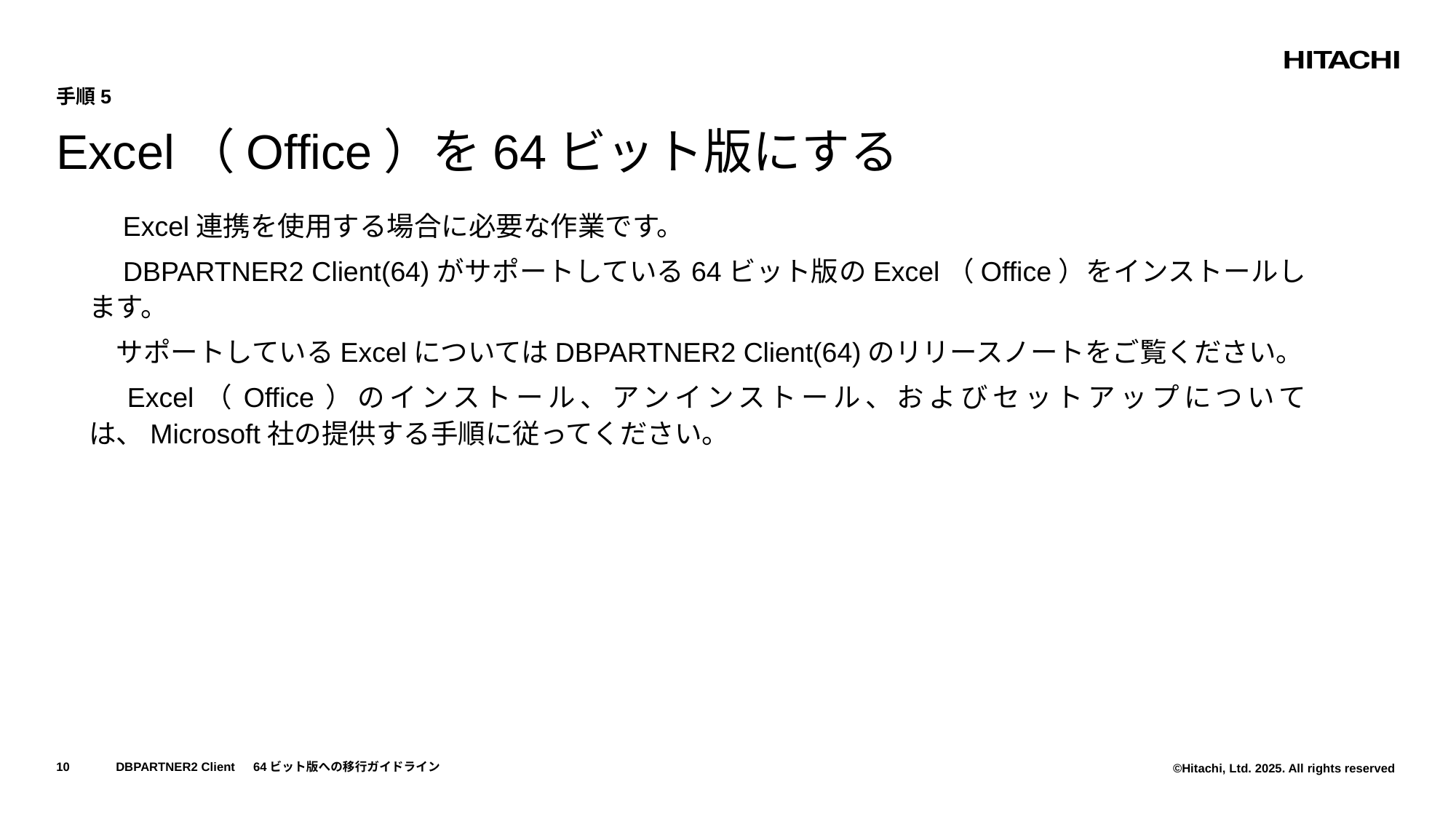

手順5
# Excel（Office）を64ビット版にする
　Excel連携を使用する場合に必要な作業です。
　DBPARTNER2 Client(64)がサポートしている64ビット版のExcel（Office）をインストールします。
　サポートしているExcelについてはDBPARTNER2 Client(64)のリリースノートをご覧ください。
　Excel（Office）のインストール、アンインストール、およびセットアップについては、Microsoft社の提供する手順に従ってください。
10
DBPARTNER2 Client　64ビット版への移行ガイドライン